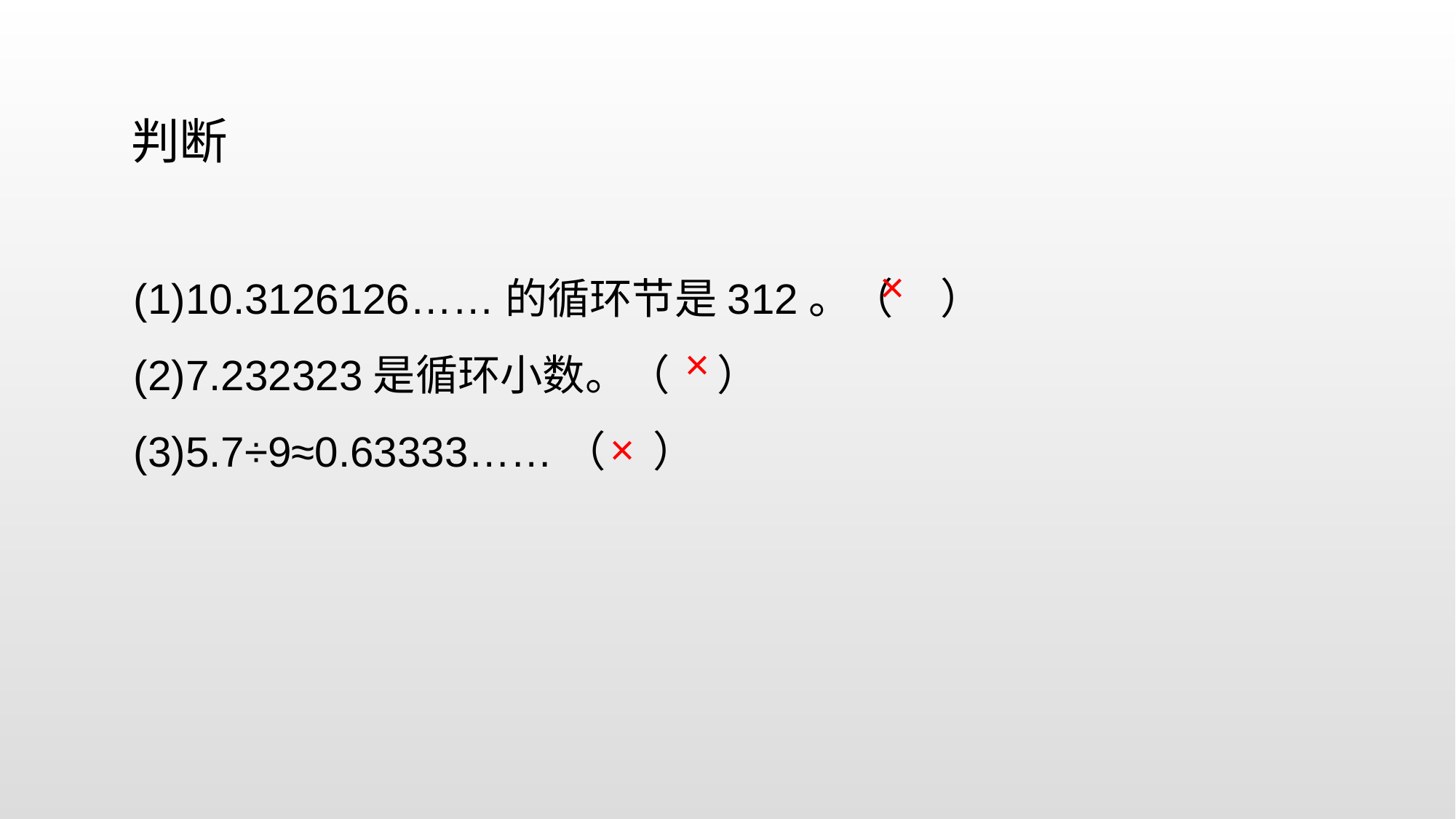

判断
(1)10.3126126……的循环节是312。（     ）
(2)7.232323是循环小数。（     ）
(3)5.7÷9≈0.63333……（     ）
×
×
×